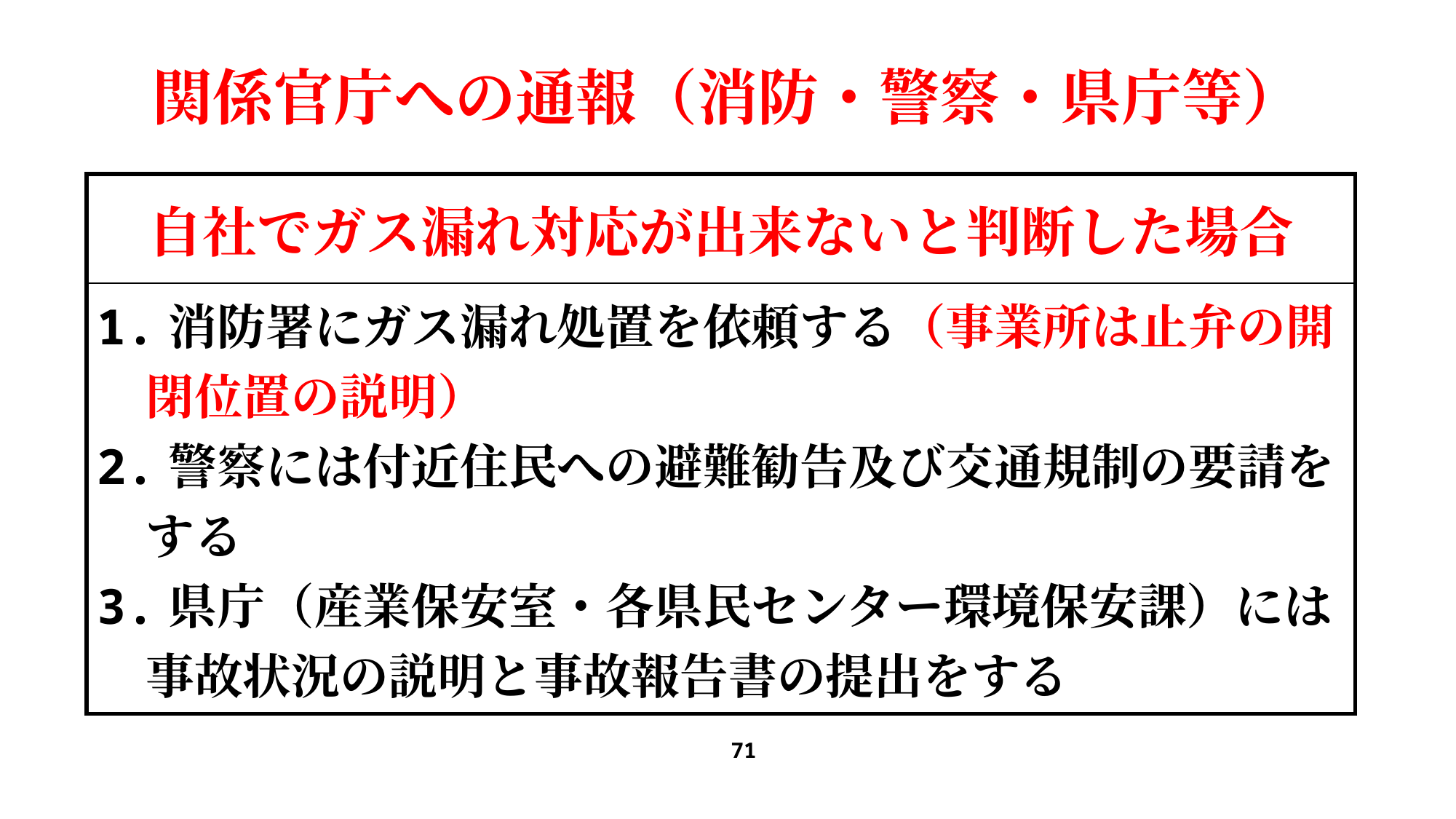

# 関係官庁への通報（消防・警察・県庁等）
| 自社でガス漏れ対応が出来ないと判断した場合 |
| --- |
| 1.消防署にガス漏れ処置を依頼する（事業所は止弁の開 　閉位置の説明） 2.警察には付近住民への避難勧告及び交通規制の要請を 　する 3.県庁（産業保安室・各県民センター環境保安課）には 　事故状況の説明と事故報告書の提出をする |
71